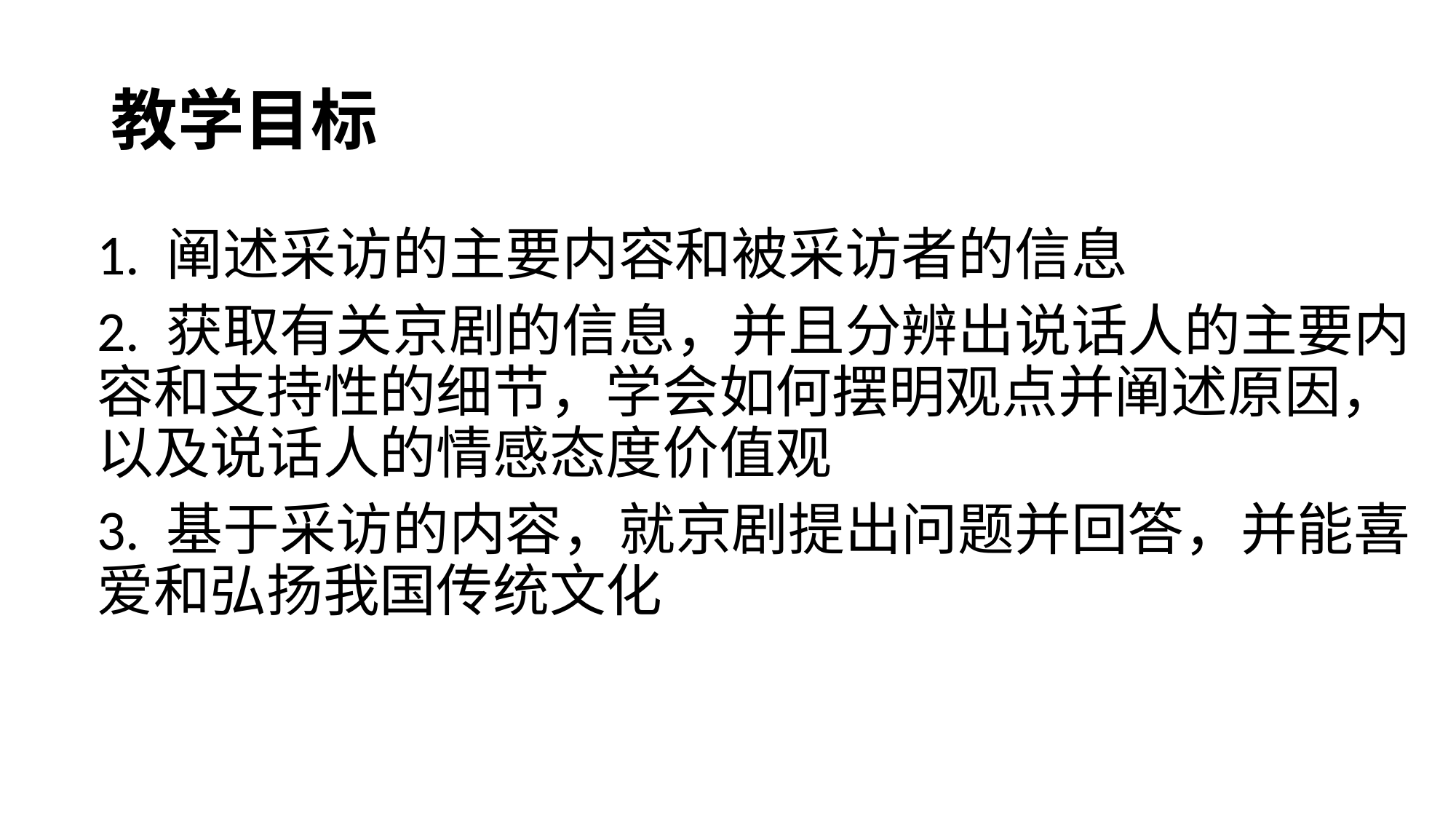

# 教学目标
1. 阐述采访的主要内容和被采访者的信息
2. 获取有关京剧的信息，并且分辨出说话人的主要内容和支持性的细节，学会如何摆明观点并阐述原因，以及说话人的情感态度价值观
3. 基于采访的内容，就京剧提出问题并回答，并能喜爱和弘扬我国传统文化